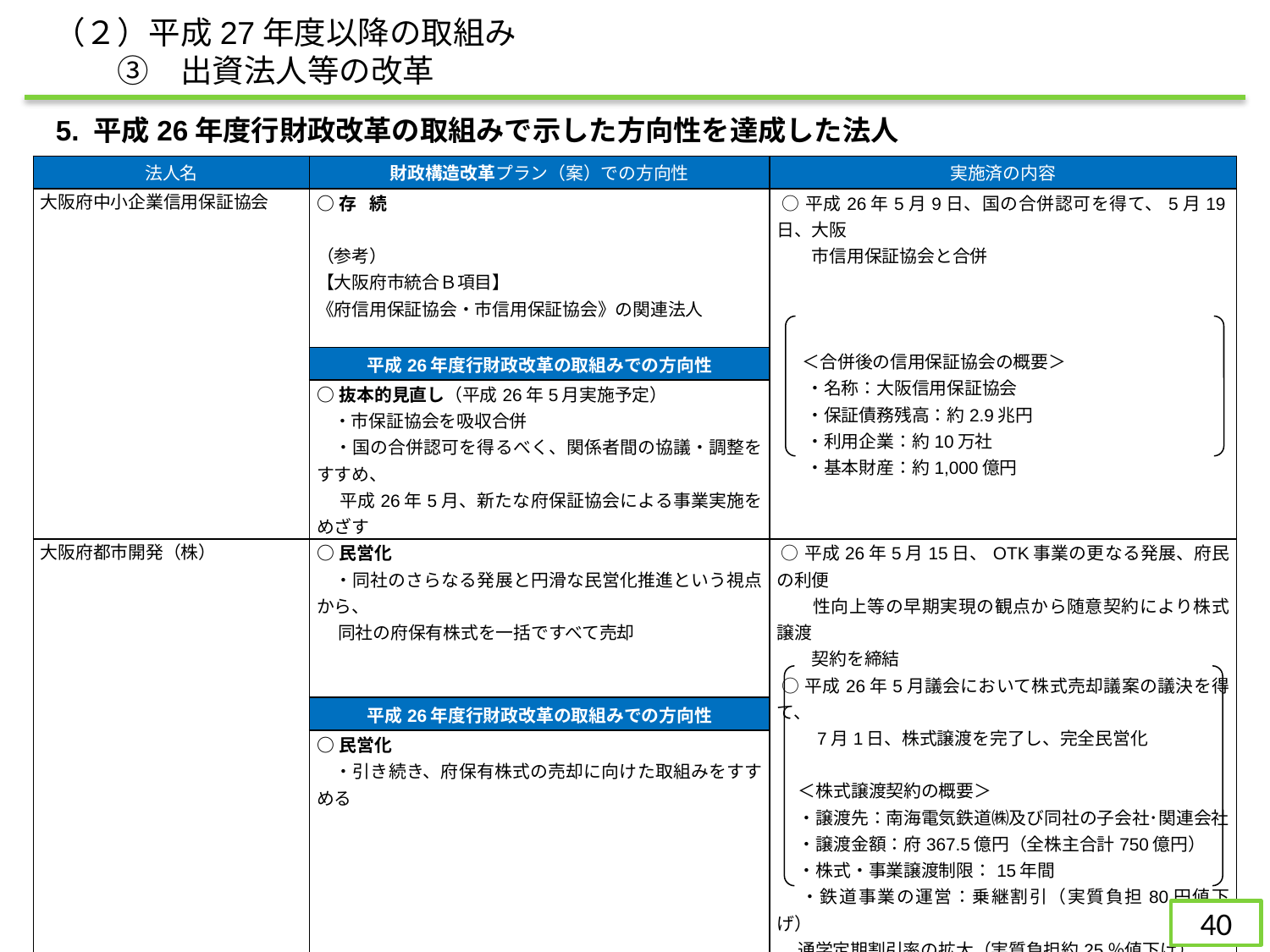

（２）平成27年度以降の取組み
　　③　出資法人等の改革
 5. 平成26年度行財政改革の取組みで示した方向性を達成した法人
| 法人名 | 財政構造改革プラン（案）での方向性 | 実施済の内容 |
| --- | --- | --- |
| 大阪府中小企業信用保証協会 | ○存　続   （参考） 【大阪府市統合Ｂ項目】 《府信用保証協会・市信用保証協会》の関連法人 | ○平成26年5月9日、国の合併認可を得て、5月19日、大阪 　　市信用保証協会と合併 　 ＜合併後の信用保証協会の概要＞ 　 ・名称：大阪信用保証協会 　 ・保証債務残高：約2.9兆円 　 ・利用企業：約10万社 　 ・基本財産：約1,000億円 |
|  | 平成26年度行財政改革の取組みでの方向性 |  |
|  | ○抜本的見直し（平成26年5月実施予定） ・市保証協会を吸収合併 ・国の合併認可を得るべく、関係者間の協議・調整をすすめ、 平成26年5月、新たな府保証協会による事業実施をめざす |  |
| 大阪府都市開発（株） | ○民営化 ・同社のさらなる発展と円滑な民営化推進という視点から、 同社の府保有株式を一括ですべて売却 | ○平成26年5月15日、OTK事業の更なる発展、府民の利便 　　性向上等の早期実現の観点から随意契約により株式譲渡 　　契約を締結 ○平成26年5月議会において株式売却議案の議決を得て、 　　7月1日、株式譲渡を完了し、完全民営化 　 ＜株式譲渡契約の概要＞ 　 ・譲渡先：南海電気鉄道㈱及び同社の子会社･関連会社 　 ・譲渡金額：府367.5億円（全株主合計750億円） 　 ・株式・事業譲渡制限：15年間 　 ・鉄道事業の運営：乗継割引（実質負担80円値下げ） 通学定期割引率の拡大（実質負担約25％値下げ） 　 ・トラックターミナル等物流事業の運営：公共ターミナルとして の事業継続、既存利用者への配慮　　　　　　 　　 　など |
|  | 平成26年度行財政改革の取組みでの方向性 |  |
|  | ○民営化 ・引き続き、府保有株式の売却に向けた取組みをすすめる |  |

40
14